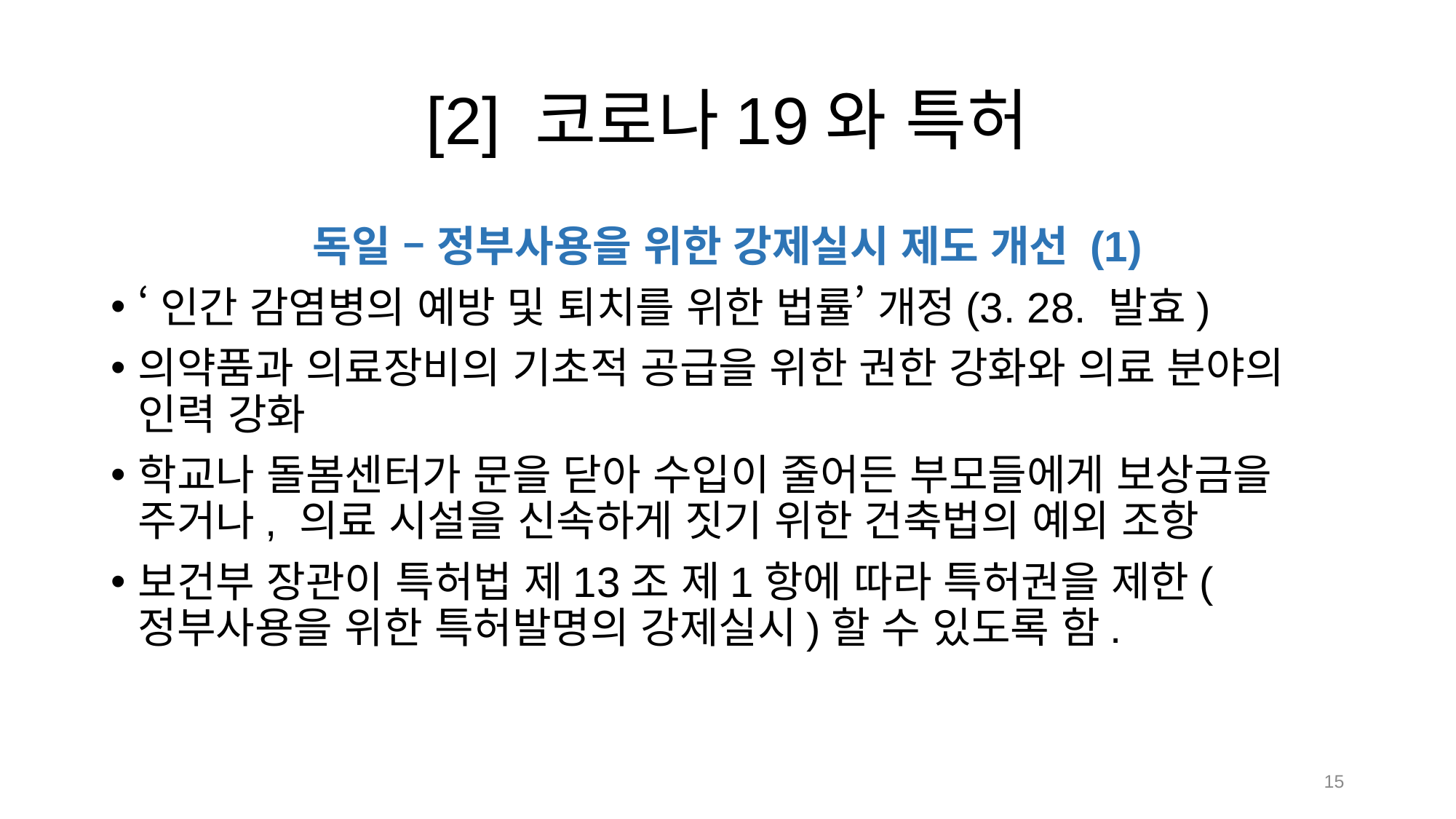

# [2] 코로나19와 특허
독일 – 정부사용을 위한 강제실시 제도 개선 (1)
‘인간 감염병의 예방 및 퇴치를 위한 법률’ 개정(3. 28. 발효)
의약품과 의료장비의 기초적 공급을 위한 권한 강화와 의료 분야의 인력 강화
학교나 돌봄센터가 문을 닫아 수입이 줄어든 부모들에게 보상금을 주거나, 의료 시설을 신속하게 짓기 위한 건축법의 예외 조항
보건부 장관이 특허법 제13조 제1항에 따라 특허권을 제한(정부사용을 위한 특허발명의 강제실시)할 수 있도록 함.
15